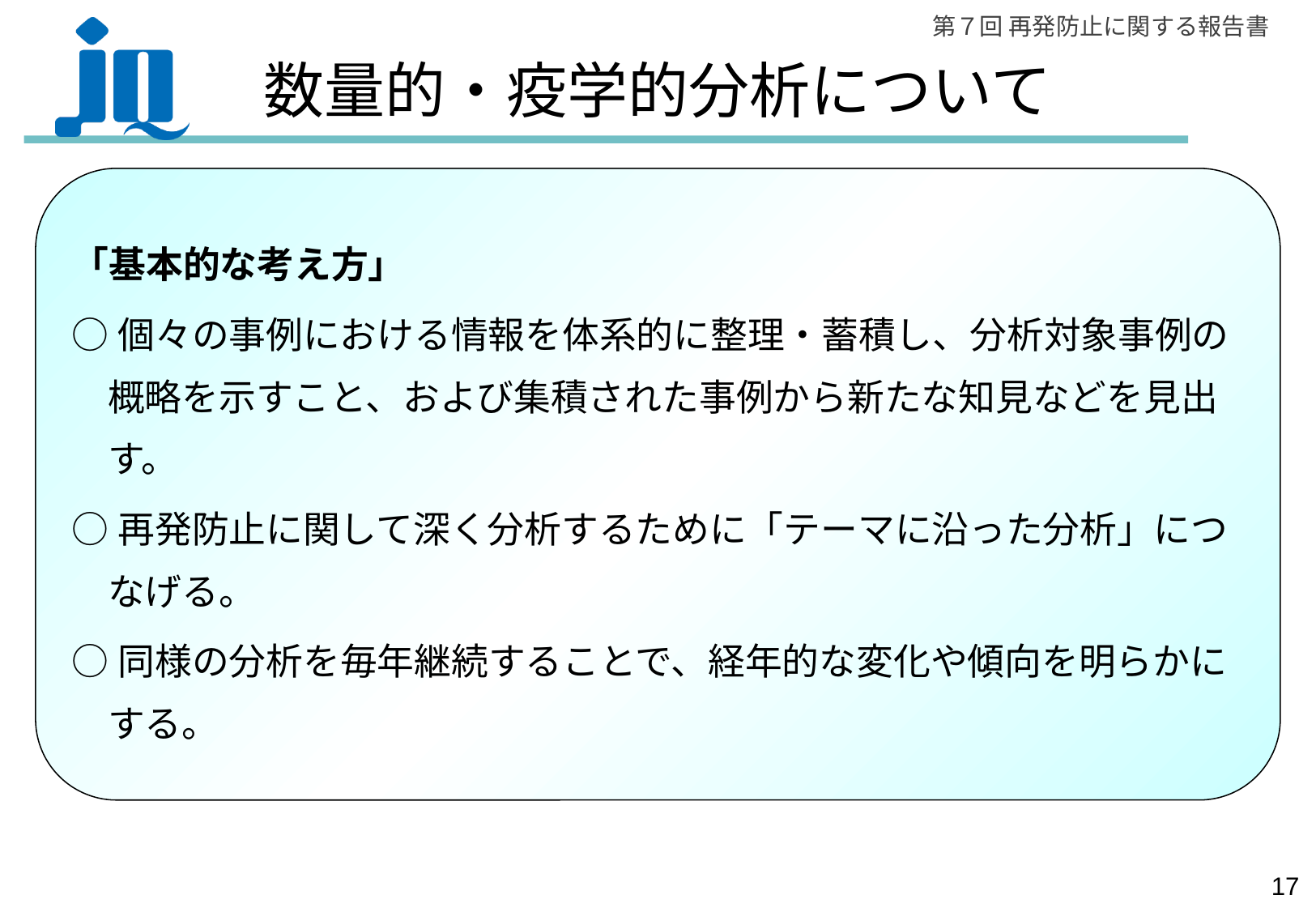

# 数量的・疫学的分析について
「基本的な考え方」
○個々の事例における情報を体系的に整理・蓄積し、分析対象事例の概略を示すこと、および集積された事例から新たな知見などを見出す。
○再発防止に関して深く分析するために「テーマに沿った分析」につなげる。
○同様の分析を毎年継続することで、経年的な変化や傾向を明らかにする。
17